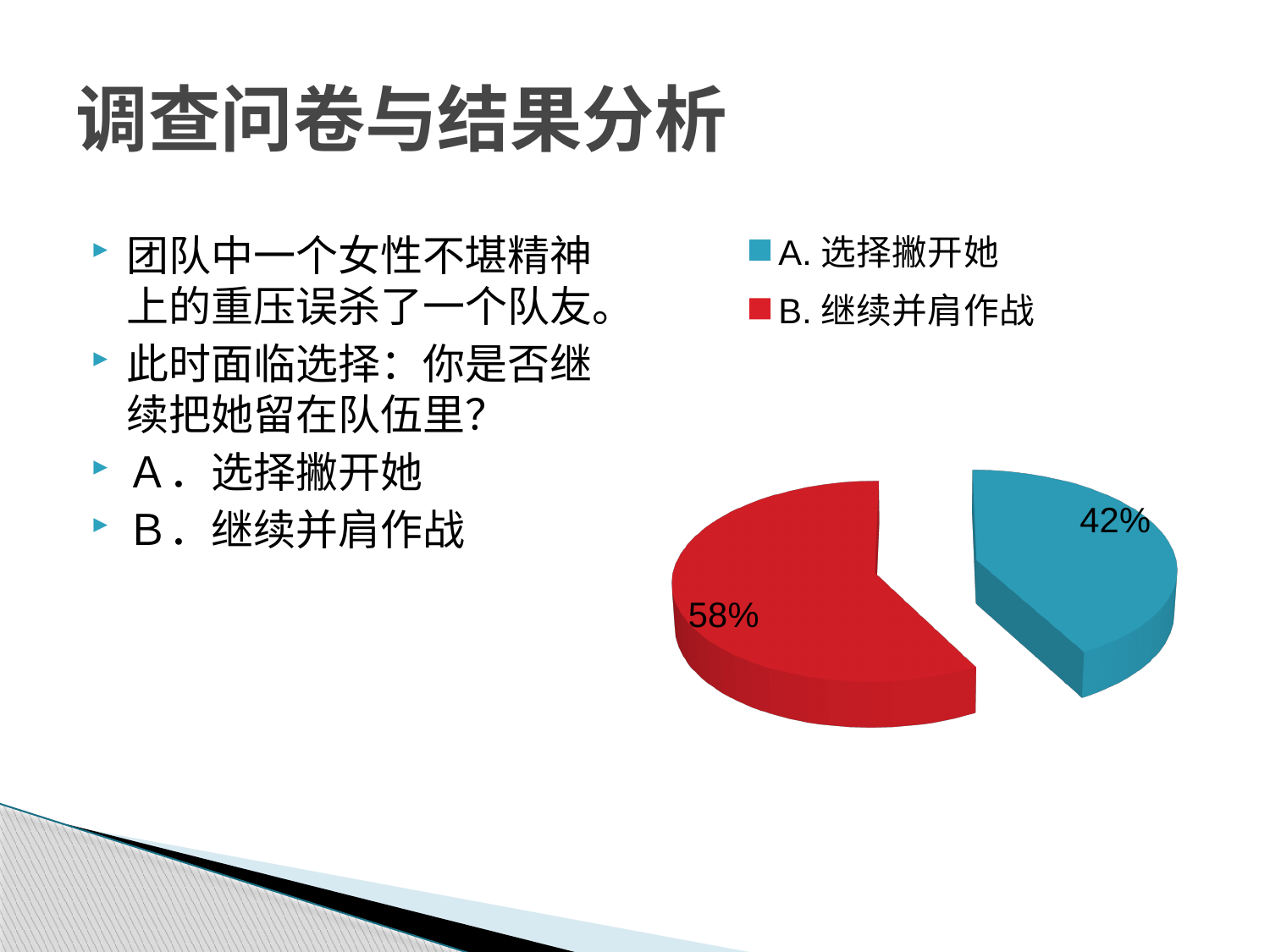

# 调查问卷与结果分析

[unsupported chart]

团队中一个女性不堪精神上的重压误杀了一个队友。
此时面临选择：你是否继续把她留在队伍里？
Ａ．选择撇开她
Ｂ．继续并肩作战